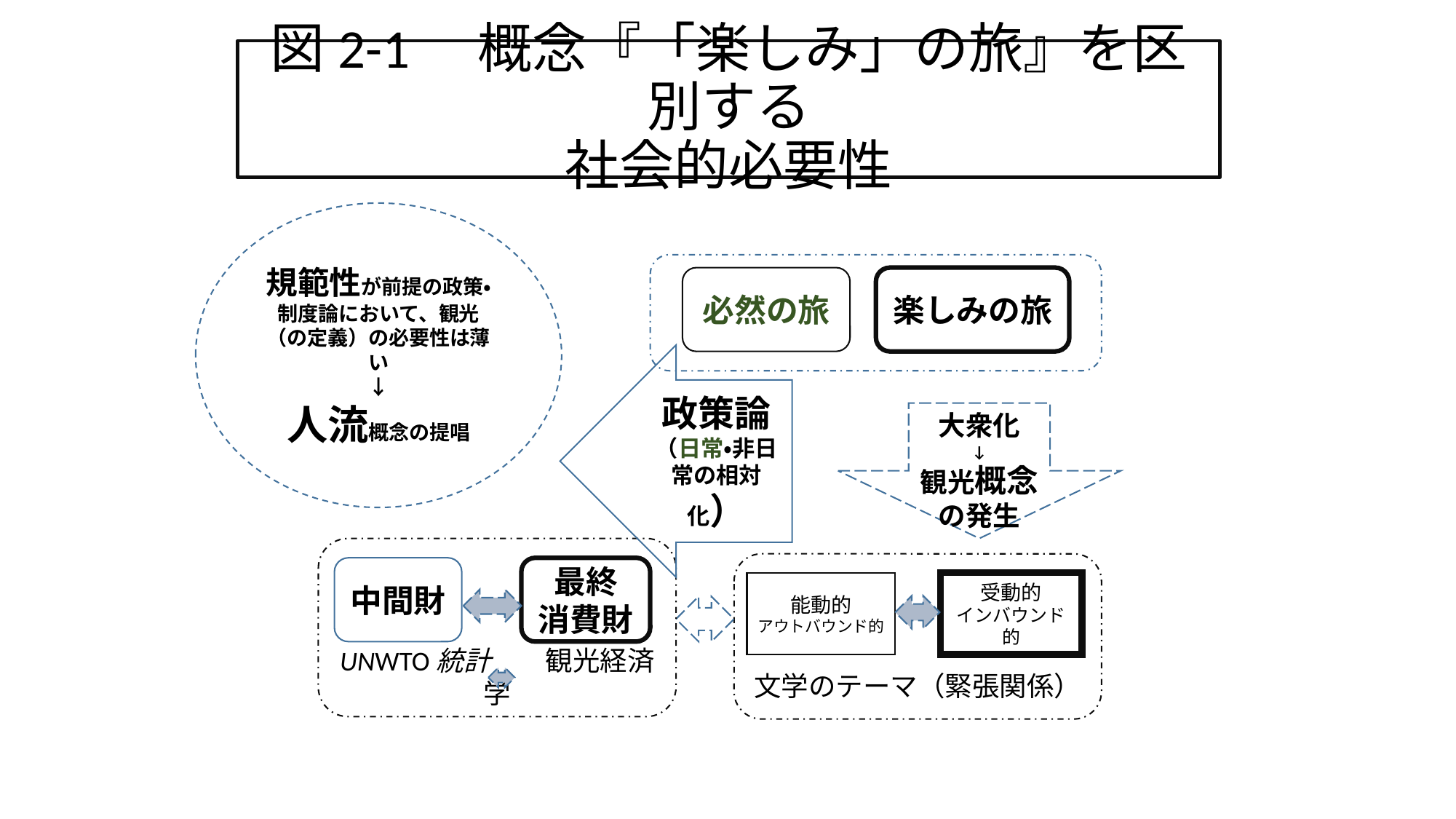

# 図2-1　概念『「楽しみ」の旅』を区別する 社会的必要性
規範性が前提の政策・制度論において、観光（の定義）の必要性は薄い
↓
人流概念の提唱

必然の旅
楽しみの旅
政策論（日常・非日常の相対化）

大衆化
↓
観光概念の発生

UNWTO統計　　観光経済学

文学のテーマ（緊張関係）
中間財
最終
消費財
能動的
アウトバウンド的
受動的
インバウンド的